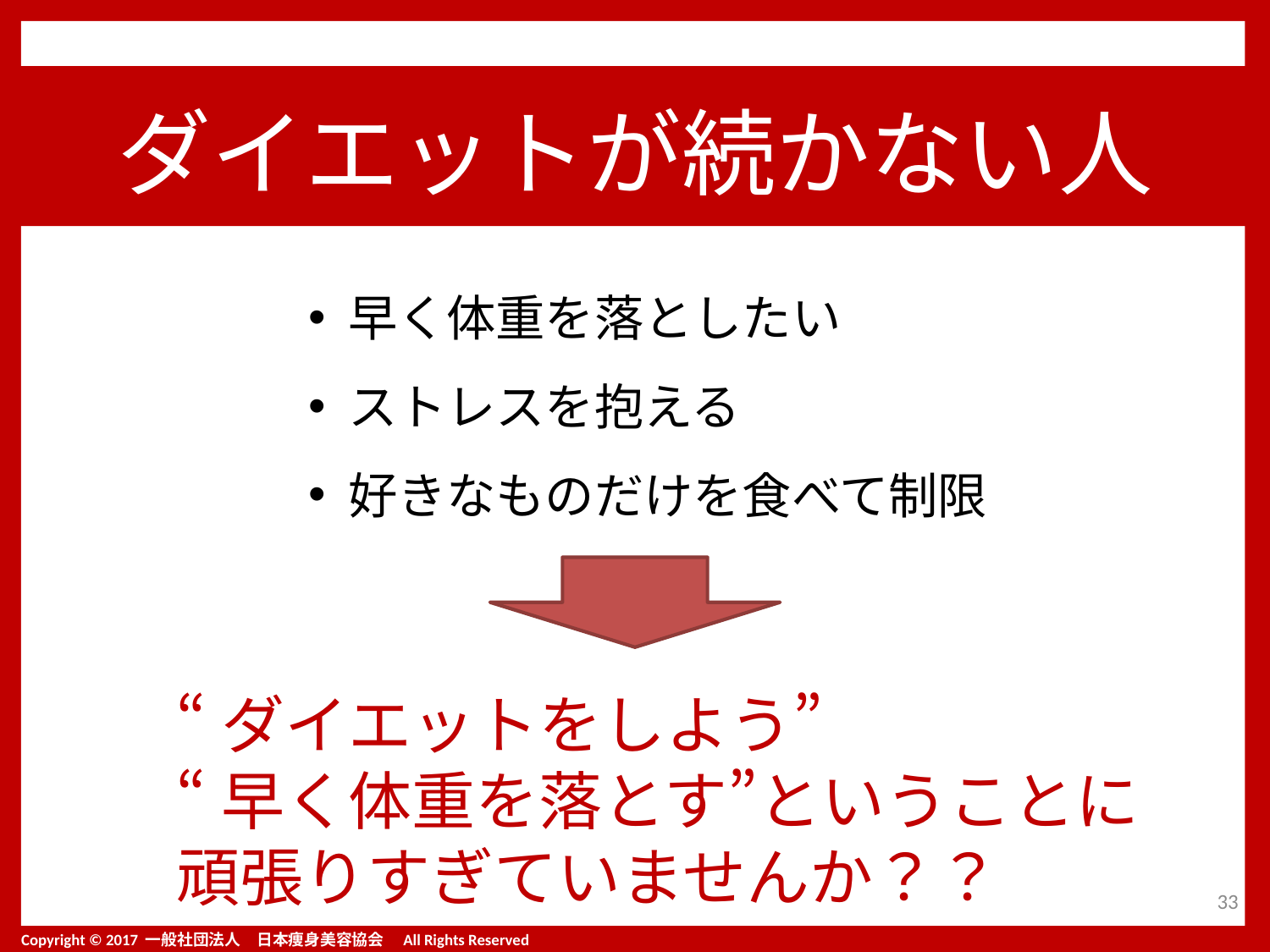

ダイエットが続かない人
早く体重を落としたい
ストレスを抱える
好きなものだけを食べて制限

“ダイエットをしよう”
“早く体重を落とす”ということに
頑張りすぎていませんか？？